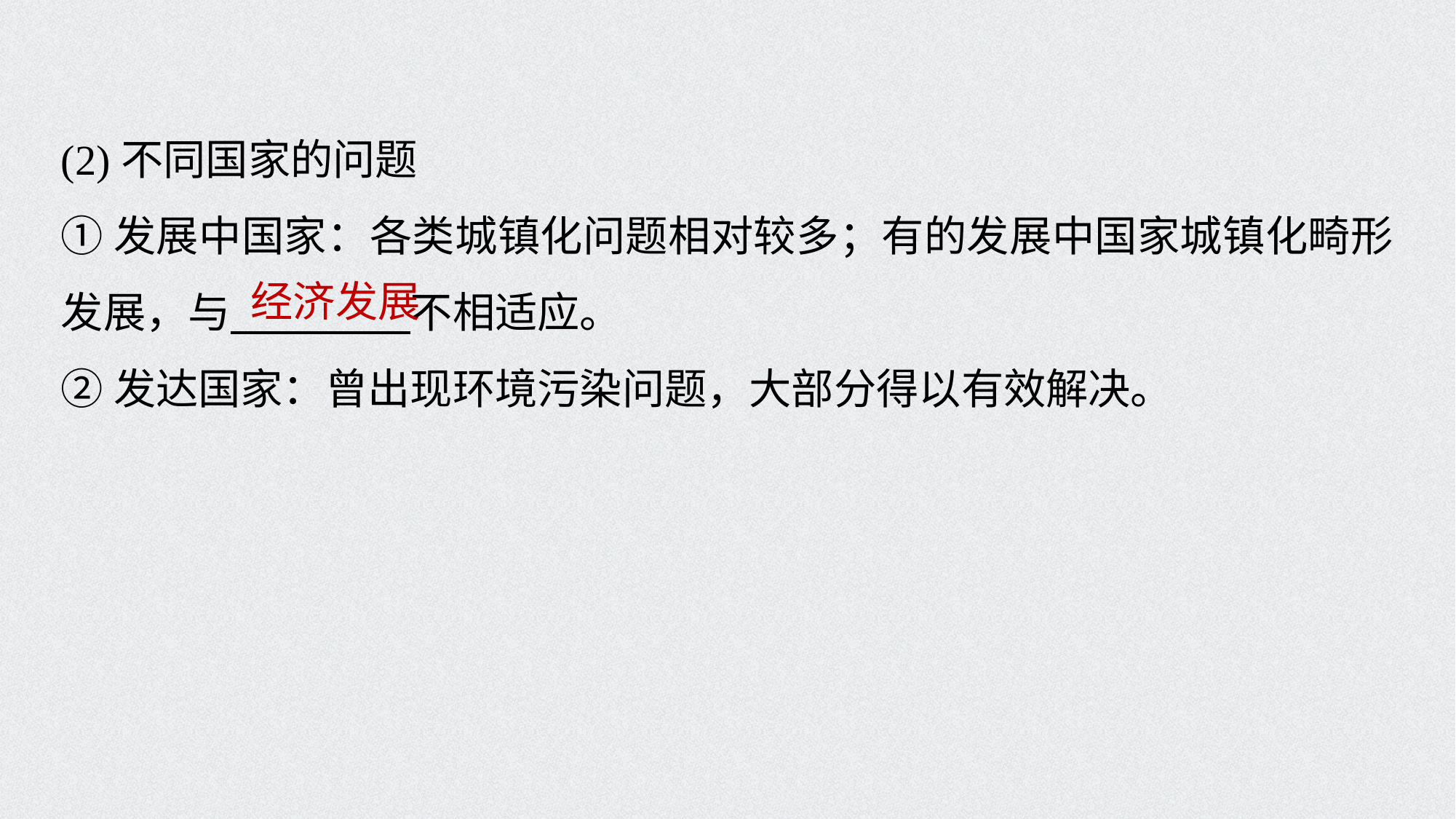

(2)不同国家的问题
①发展中国家：各类城镇化问题相对较多；有的发展中国家城镇化畸形发展，与                   不相适应。
②发达国家：曾出现环境污染问题，大部分得以有效解决。
经济发展